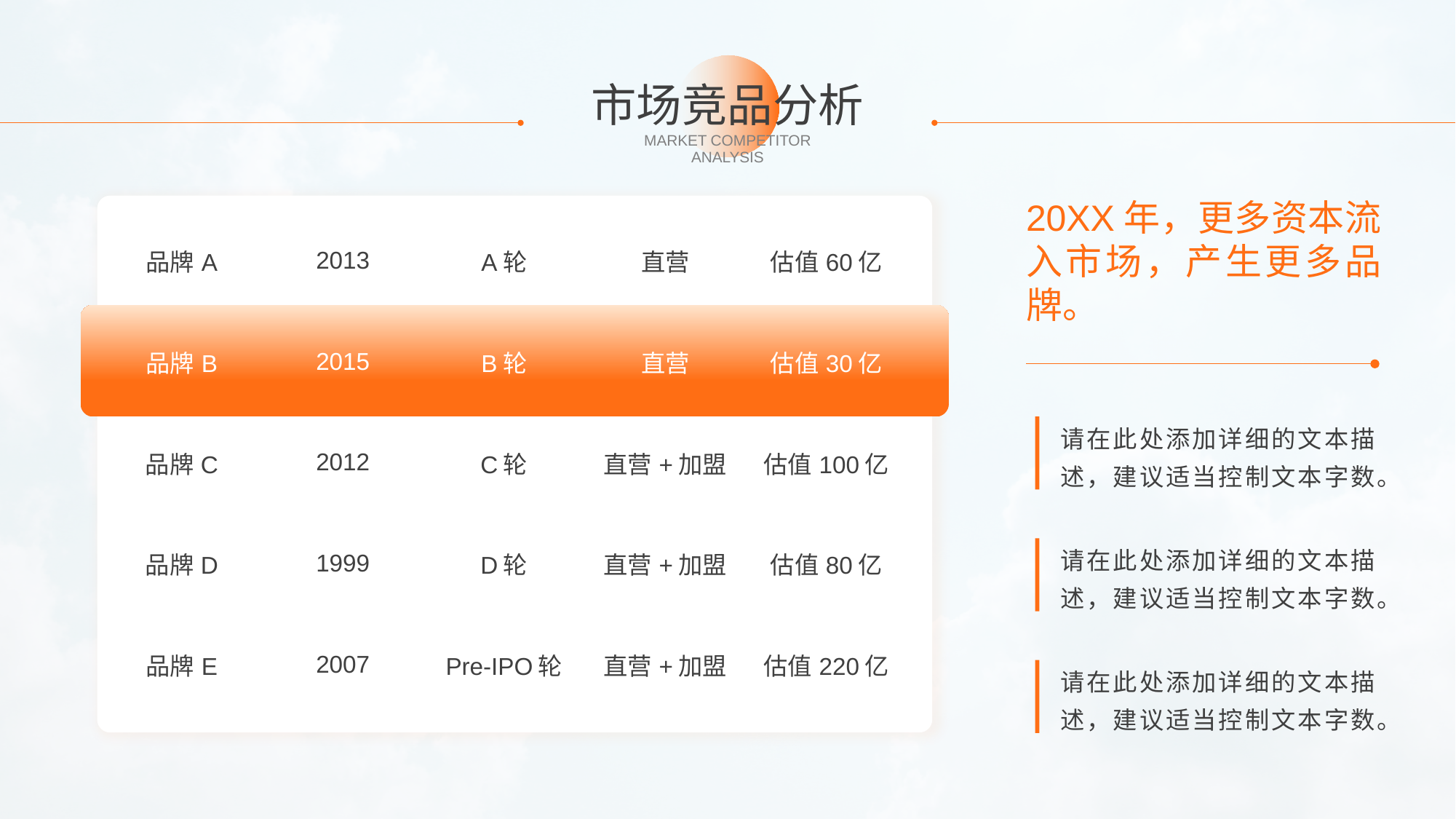

# 市场竞品分析
MARKET COMPETITOR ANALYSIS
20XX年，更多资本流入市场，产生更多品牌。

| 品牌A | 2013 | A轮 | 直营 | 估值60亿 |
| --- | --- | --- | --- | --- |
| 品牌B | 2015 | B轮 | 直营 | 估值30亿 |
| 品牌C | 2012 | C轮 | 直营+加盟 | 估值100亿 |
| 品牌D | 1999 | D轮 | 直营+加盟 | 估值80亿 |
| 品牌E | 2007 | Pre-IPO轮 | 直营+加盟 | 估值220亿 |

请在此处添加详细的文本描述，建议适当控制文本字数。

请在此处添加详细的文本描述，建议适当控制文本字数。

请在此处添加详细的文本描述，建议适当控制文本字数。